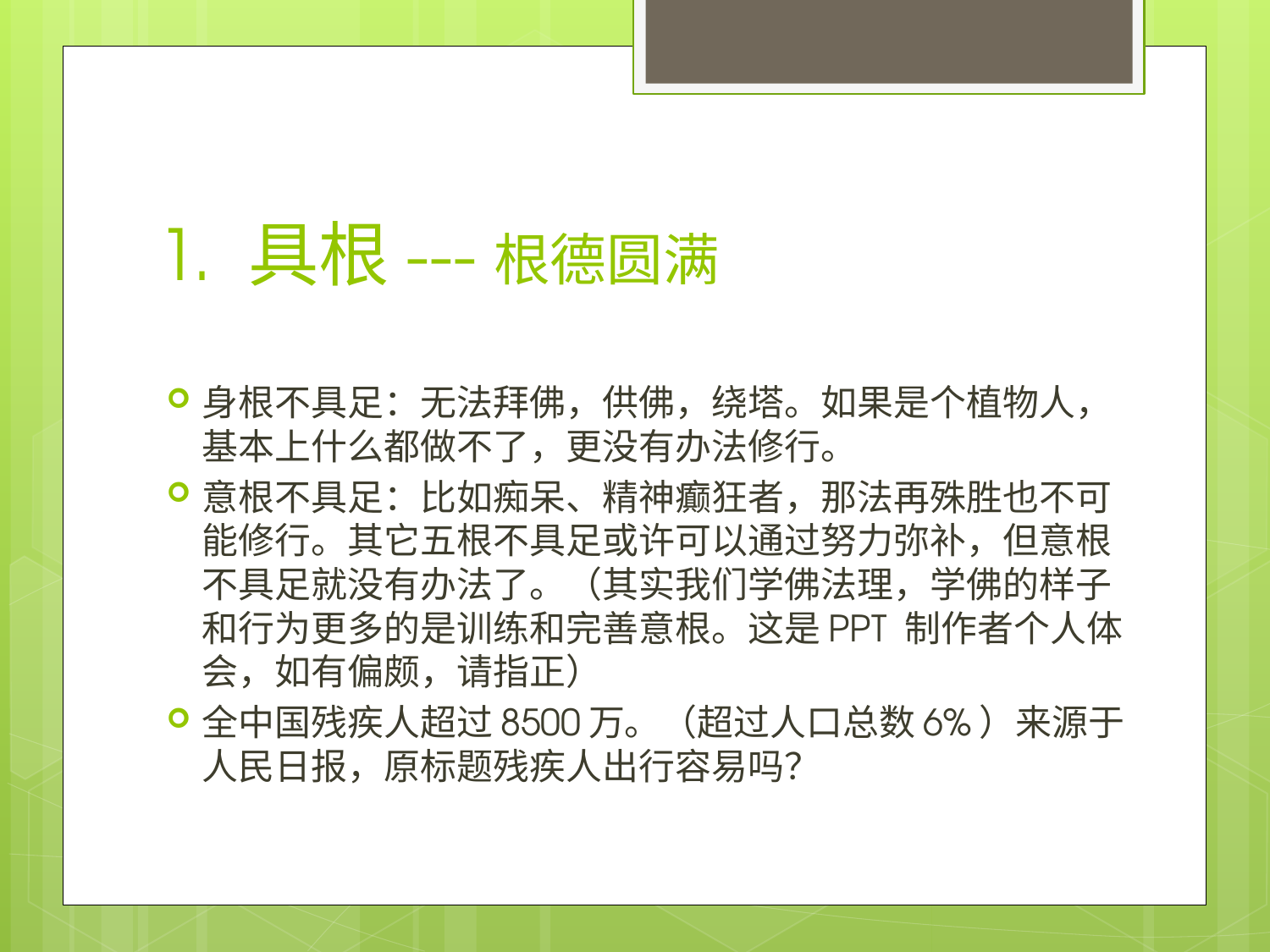

# 1. 具根---根德圆满

身根不具足：无法拜佛，供佛，绕塔。如果是个植物人，基本上什么都做不了，更没有办法修行。
意根不具足：比如痴呆、精神癫狂者，那法再殊胜也不可能修行。其它五根不具足或许可以通过努力弥补，但意根不具足就没有办法了。（其实我们学佛法理，学佛的样子和行为更多的是训练和完善意根。这是PPT 制作者个人体会，如有偏颇，请指正）
全中国残疾人超过8500万。（超过人口总数6%）来源于人民日报，原标题残疾人出行容易吗？